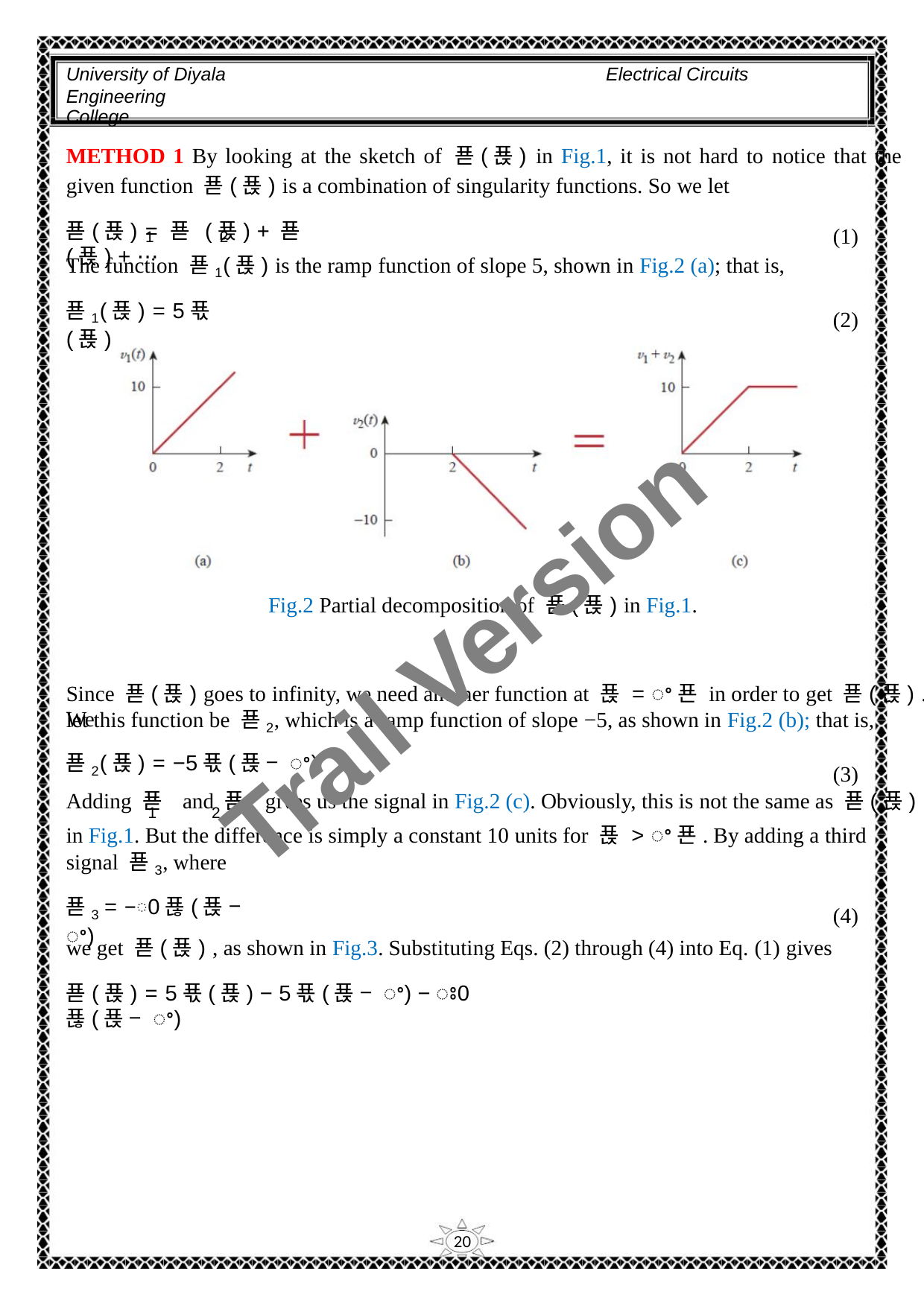

University of Diyala
Engineering College
Electrical Circuits
METHOD 1 By looking at the sketch of 푣(푡) in Fig.1, it is not hard to notice that the
given function 푣(푡) is a combination of singularity functions. So we let
푣(푡) = 푣 (푡) + 푣 (푡) + ⋯
(1)
1
2
The function 푣1(푡) is the ramp function of slope 5, shown in Fig.2 (a); that is,
푣1(푡) = 5푟(푡)
(2)
Trail Version
Trail Version
Trail Version
Trail Version
Trail Version
Trail Version
Trail Version
Trail Version
Trail Version
Trail Version
Trail Version
Trail Version
Trail Version
Fig.2 Partial decomposition of 푣(푡) in Fig.1.
Since 푣(푡) goes to infinity, we need another function at 푡 = ꢀ푠 in order to get 푣(푡) . We
let this function be 푣2, which is a ramp function of slope −5, as shown in Fig.2 (b); that is,
푣2(푡) = −5푟(푡 − ꢀ)
Adding 푣 and 푣 gives us the signal in Fig.2 (c). Obviously, this is not the same as 푣(푡)
(3)
1
2
in Fig.1. But the difference is simply a constant 10 units for 푡 > ꢀ푠. By adding a third
signal 푣3, where
푣3 = −ꢁ0푢(푡 − ꢀ)
(4)
we get 푣(푡) , as shown in Fig.3. Substituting Eqs. (2) through (4) into Eq. (1) gives
푣(푡) = 5푟(푡) − 5푟(푡 − ꢀ) − ꢁ0푢(푡 − ꢀ)
20